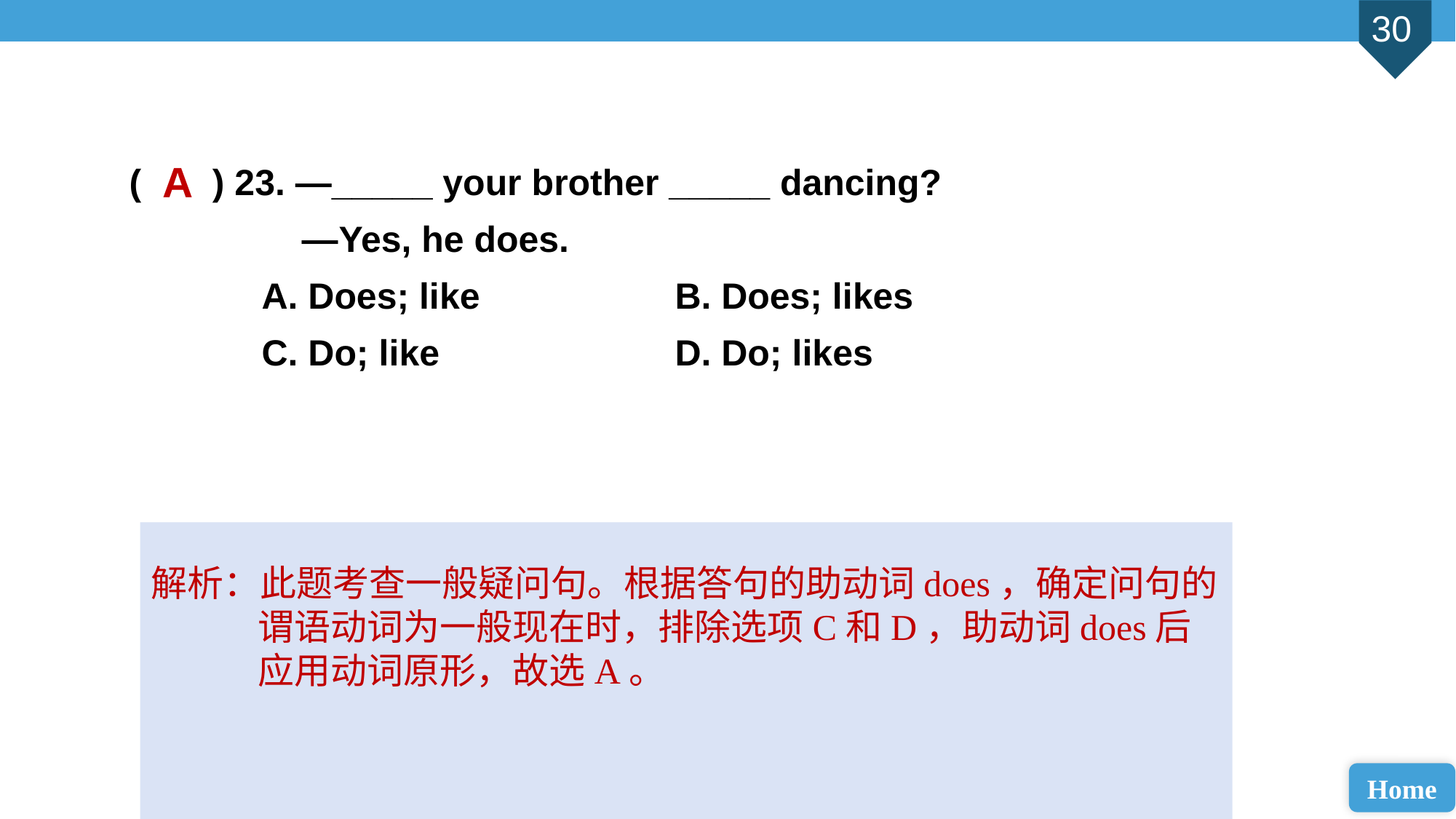

(       ) 23. —_____ your brother _____ dancing?
                 —Yes, he does.
             A. Does; like 		B. Does; likes
             C. Do; like 			D. Do; likes
A

解析：此题考查一般疑问句。根据答句的助动词does，确定问句的谓语动词为一般现在时，排除选项C和D，助动词does后应用动词原形，故选A。